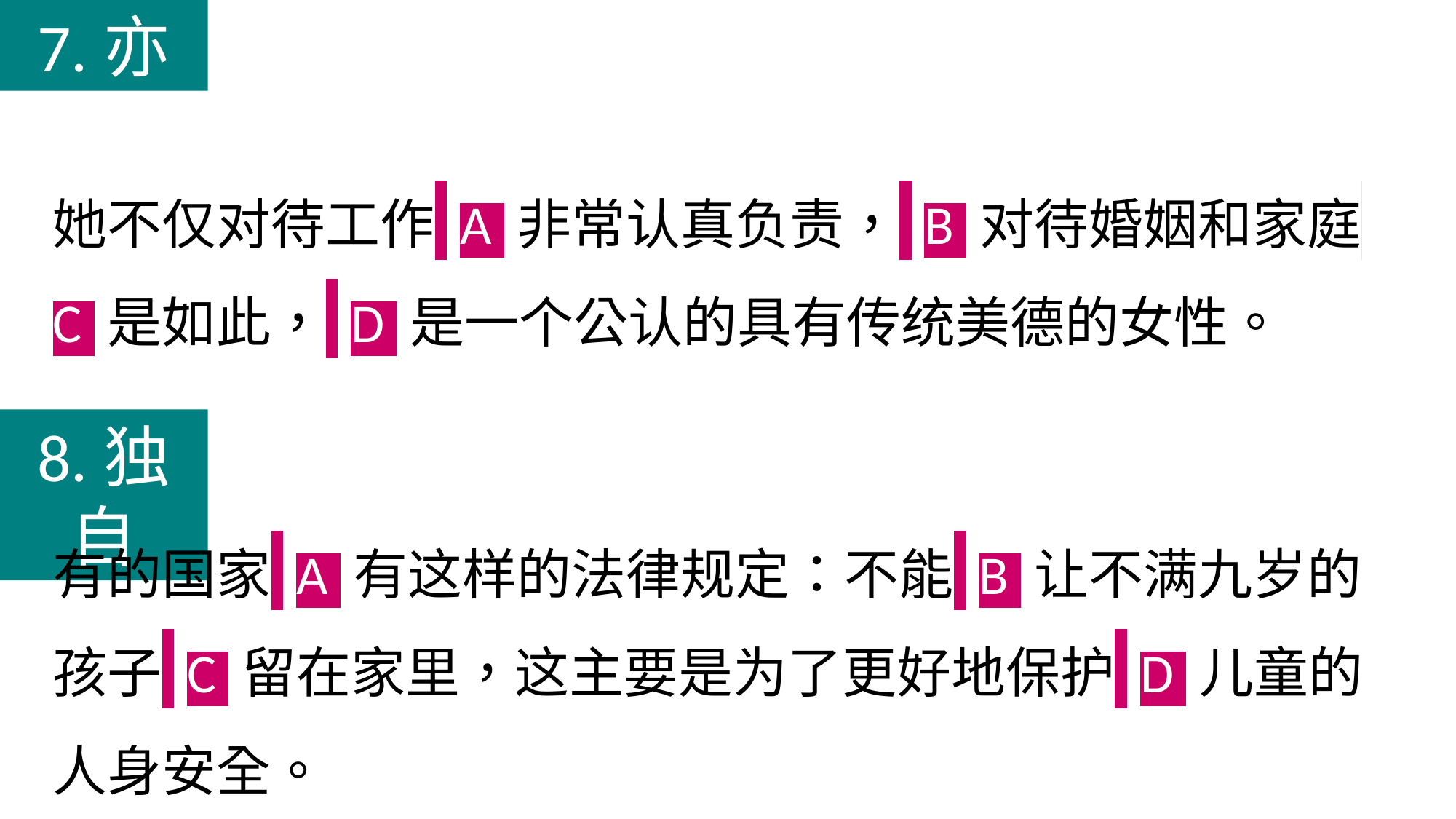

7.亦
她不仅对待工作 A 非常认真负责， B 对待婚姻和家庭 C 是如此， D 是一个公认的具有传统美德的女性。
8.独自
有的国家 A 有这样的法律规定：不能 B 让不满九岁的孩子 C 留在家里，这主要是为了更好地保护 D 儿童的人身安全。